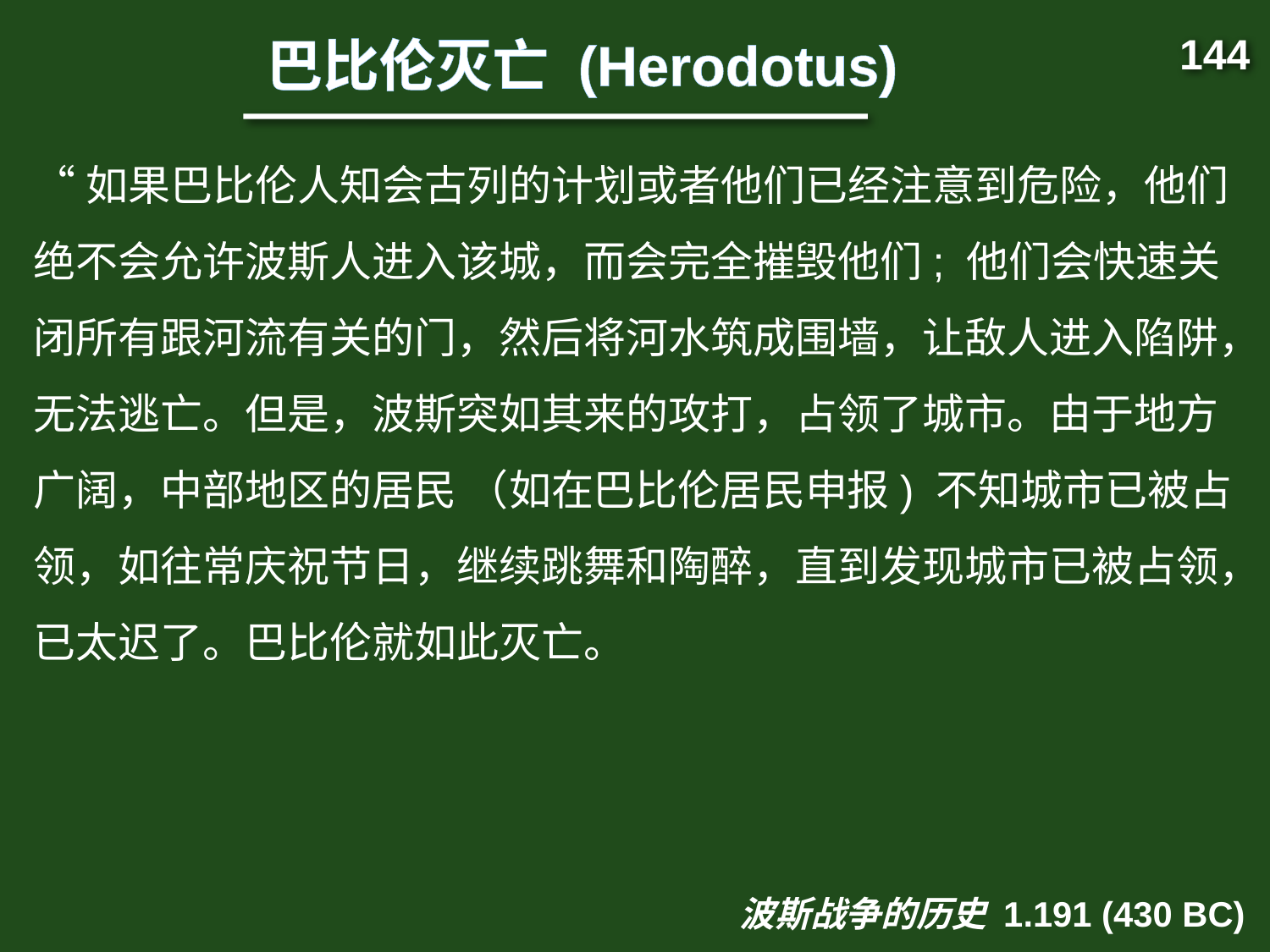

144
巴比伦灭亡 (Herodotus)

“如果巴比伦人知会古列的计划或者他们已经注意到危险，他们绝不会允许波斯人进入该城，而会完全摧毁他们; 他们会快速关闭所有跟河流有关的门，然后将河水筑成围墙，让敌人进入陷阱，无法逃亡。但是，波斯突如其来的攻打，占领了城市。由于地方广阔，中部地区的居民 （如在巴比伦居民申报) 不知城市已被占领，如往常庆祝节日，继续跳舞和陶醉，直到发现城市已被占领，已太迟了。巴比伦就如此灭亡。

波斯战争的历史 1.191 (430 BC)